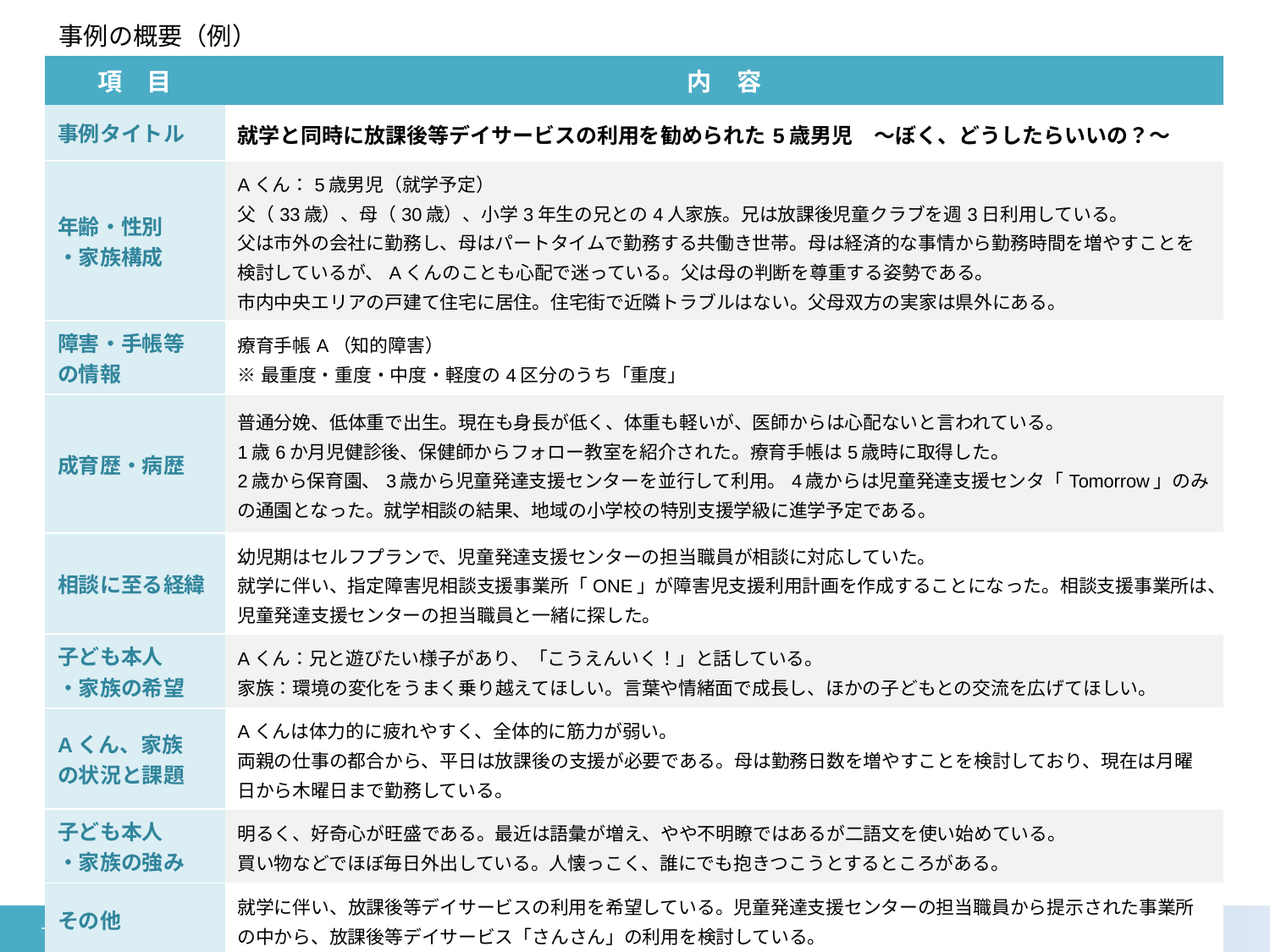

# 事例の概要（例）
| 項　目 | 内　容 |
| --- | --- |
| 事例タイトル | 就学と同時に放課後等デイサービスの利用を勧められた5歳男児　〜ぼく、どうしたらいいの？〜 |
| 年齢・性別 ・家族構成 | Aくん：5歳男児（就学予定） 父（33歳）、母（30歳）、小学3年生の兄との4人家族。兄は放課後児童クラブを週3日利用している。 父は市外の会社に勤務し、母はパートタイムで勤務する共働き世帯。母は経済的な事情から勤務時間を増やすことを検討しているが、Aくんのことも心配で迷っている。父は母の判断を尊重する姿勢である。 市内中央エリアの戸建て住宅に居住。住宅街で近隣トラブルはない。父母双方の実家は県外にある。 |
| 障害・手帳等 の情報 | 療育手帳A（知的障害） ※最重度・重度・中度・軽度の4区分のうち「重度」 |
| 成育歴・病歴 | 普通分娩、低体重で出生。現在も身長が低く、体重も軽いが、医師からは心配ないと言われている。 1歳6か月児健診後、保健師からフォロー教室を紹介された。療育手帳は5歳時に取得した。 2歳から保育園、3歳から児童発達支援センターを並行して利用。4歳からは児童発達支援センタ「Tomorrow」のみの通園となった。就学相談の結果、地域の小学校の特別支援学級に進学予定である。 |
| 相談に至る経緯 | 幼児期はセルフプランで、児童発達支援センターの担当職員が相談に対応していた。 就学に伴い、指定障害児相談支援事業所「ONE」が障害児支援利用計画を作成することになった。相談支援事業所は、児童発達支援センターの担当職員と一緒に探した。 |
| 子ども本人 ・家族の希望 | Aくん：兄と遊びたい様子があり、「こうえんいく！」と話している。 家族：環境の変化をうまく乗り越えてほしい。言葉や情緒面で成長し、ほかの子どもとの交流を広げてほしい。 |
| Aくん、家族 の状況と課題 | Aくんは体力的に疲れやすく、全体的に筋力が弱い。 両親の仕事の都合から、平日は放課後の支援が必要である。母は勤務日数を増やすことを検討しており、現在は月曜日から木曜日まで勤務している。 |
| 子ども本人 ・家族の強み | 明るく、好奇心が旺盛である。最近は語彙が増え、やや不明瞭ではあるが二語文を使い始めている。 買い物などでほぼ毎日外出している。人懐っこく、誰にでも抱きつこうとするところがある。 |
| その他 | 就学に伴い、放課後等デイサービスの利用を希望している。児童発達支援センターの担当職員から提示された事業所の中から、放課後等デイサービス「さんさん」の利用を検討している。 |